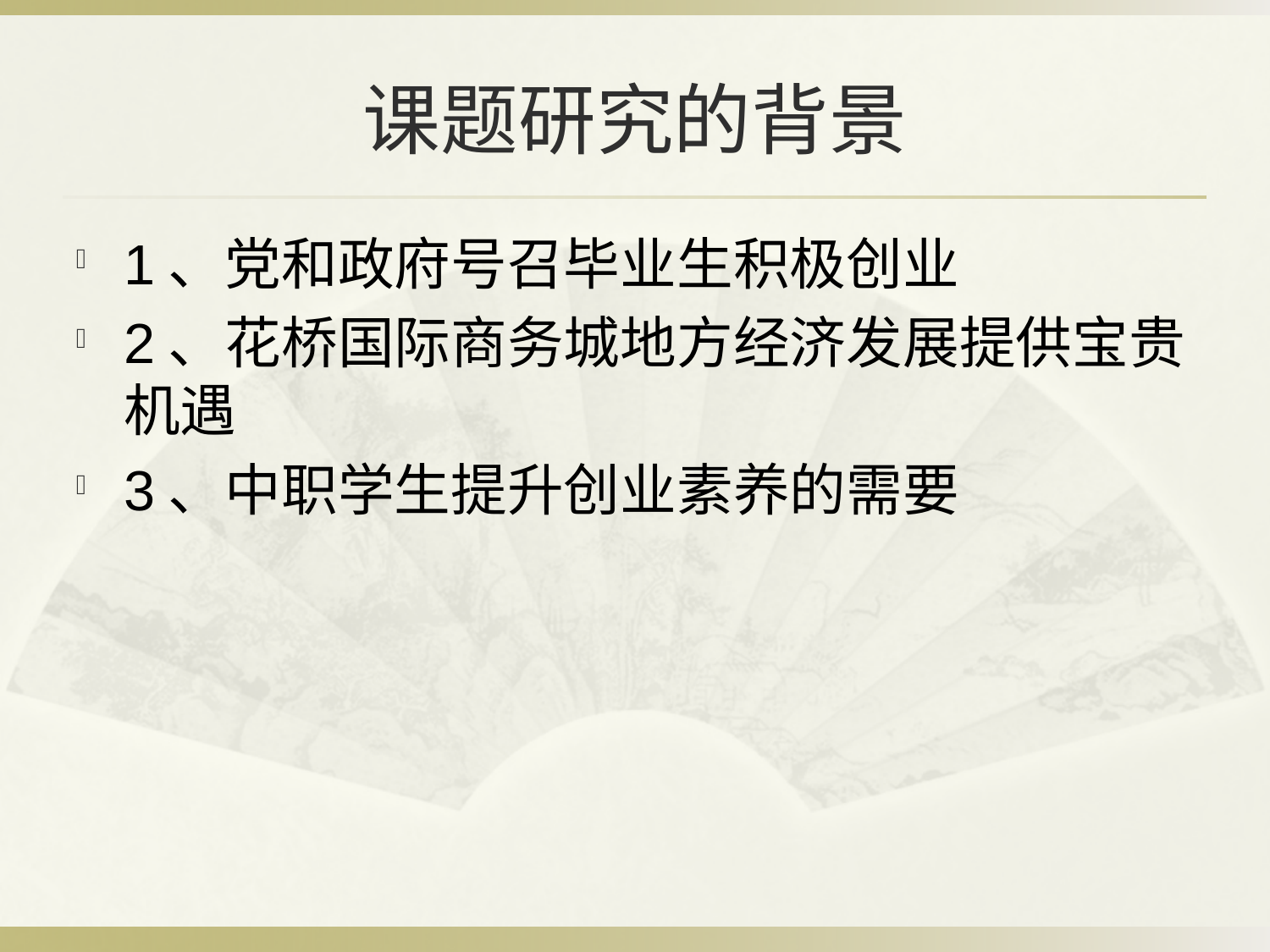

# 课题研究的背景
1、党和政府号召毕业生积极创业
2、花桥国际商务城地方经济发展提供宝贵机遇
3、中职学生提升创业素养的需要